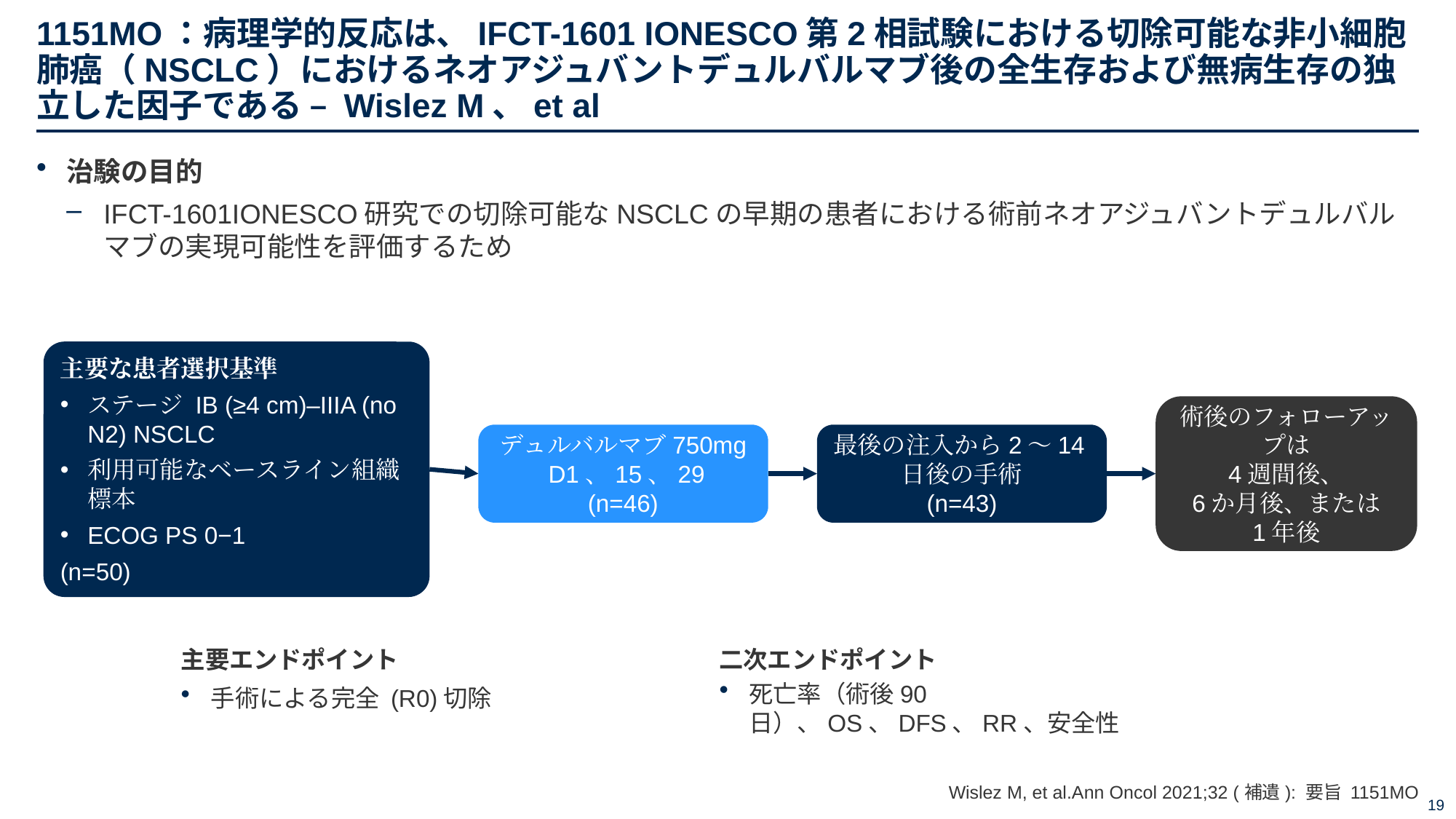

# 1151MO：病理学的反応は、IFCT-1601 IONESCO第2相試験における切除可能な非小細胞肺癌（NSCLC）におけるネオアジュバントデュルバルマブ後の全生存および無病生存の独立した因子である – Wislez M、et al
治験の目的
IFCT-1601IONESCO研究での切除可能なNSCLCの早期の患者における術前ネオアジュバントデュルバルマブの実現可能性を評価するため
主要な患者選択基準
ステージ IB (≥4 cm)–IIIA (no N2) NSCLC
利用可能なベースライン組織標本
ECOG PS 0−1
(n=50)
術後のフォローアップは
4週間後、
6か月後、または
1年後
デュルバルマブ750mg
 D1、15、29
(n=46)
最後の注入から2〜14日後の手術
(n=43)
主要エンドポイント
手術による完全 (R0)切除
二次エンドポイント
死亡率（術後90日）、OS、DFS、RR、安全性
Wislez M, et al.Ann Oncol 2021;32 (補遺): 要旨 1151MO